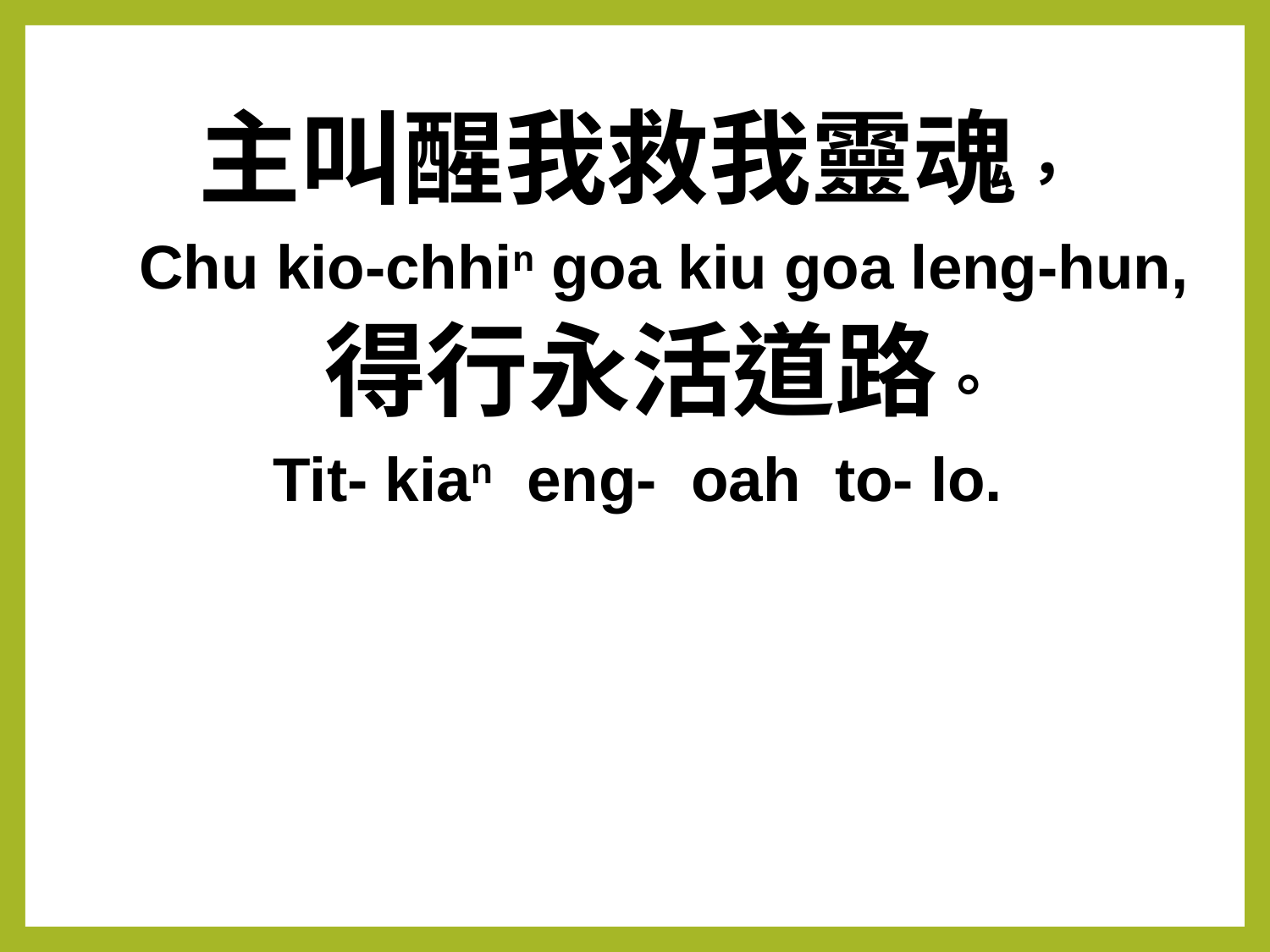

主叫醒我救我靈魂，
   Chu kio-chhin goa kiu goa leng-hun,
 得行永活道路。
Tit- kian  eng-  oah  to- lo.